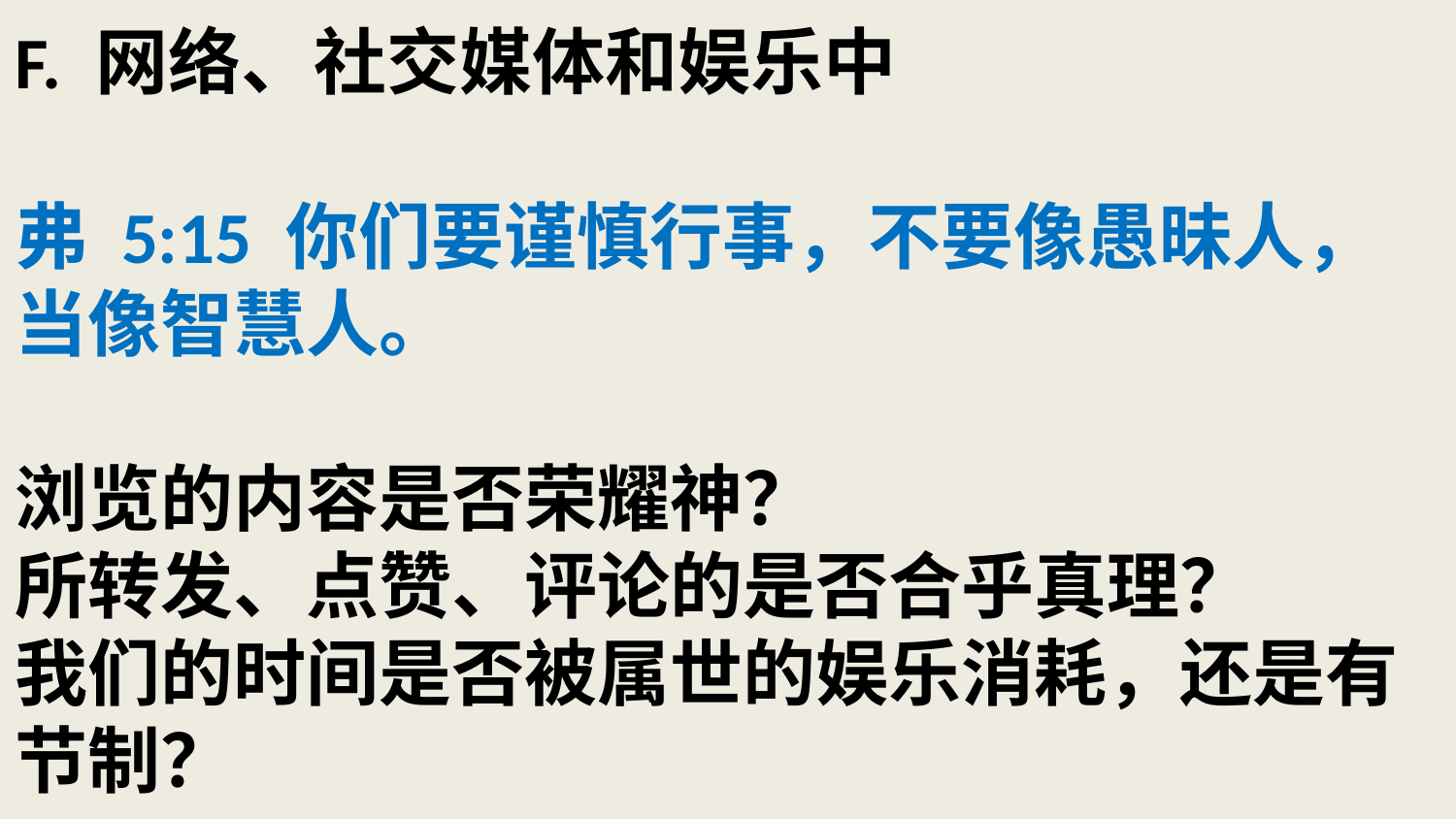

# F. 网络、社交媒体和娱乐中 弗 5:15 你们要谨慎行事，不要像愚昧人，当像智慧人。 浏览的内容是否荣耀神？ 所转发、点赞、评论的是否合乎真理？ 我们的时间是否被属世的娱乐消耗，还是有节制？